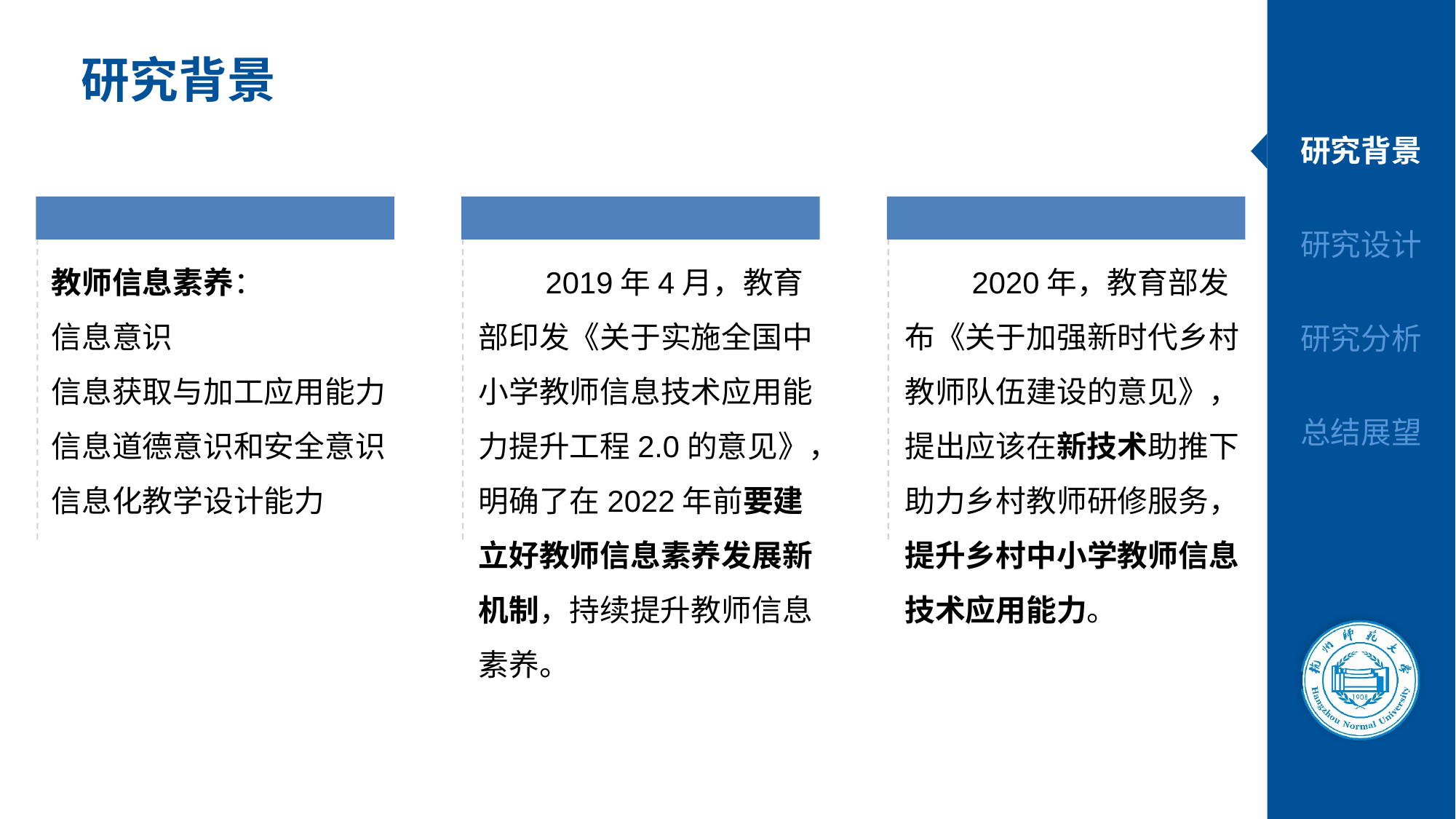

# 研究背景

教师信息素养：
信息意识
信息获取与加工应用能力信息道德意识和安全意识信息化教学设计能力
        2019年4月，教育部印发《关于实施全国中小学教师信息技术应用能力提升工程2.0的意见》，明确了在2022年前要建立好教师信息素养发展新机制，持续提升教师信息素养。

        2020年，教育部发布《关于加强新时代乡村教师队伍建设的意见》，提出应该在新技术助推下助力乡村教师研修服务，提升乡村中小学教师信息技术应用能力。